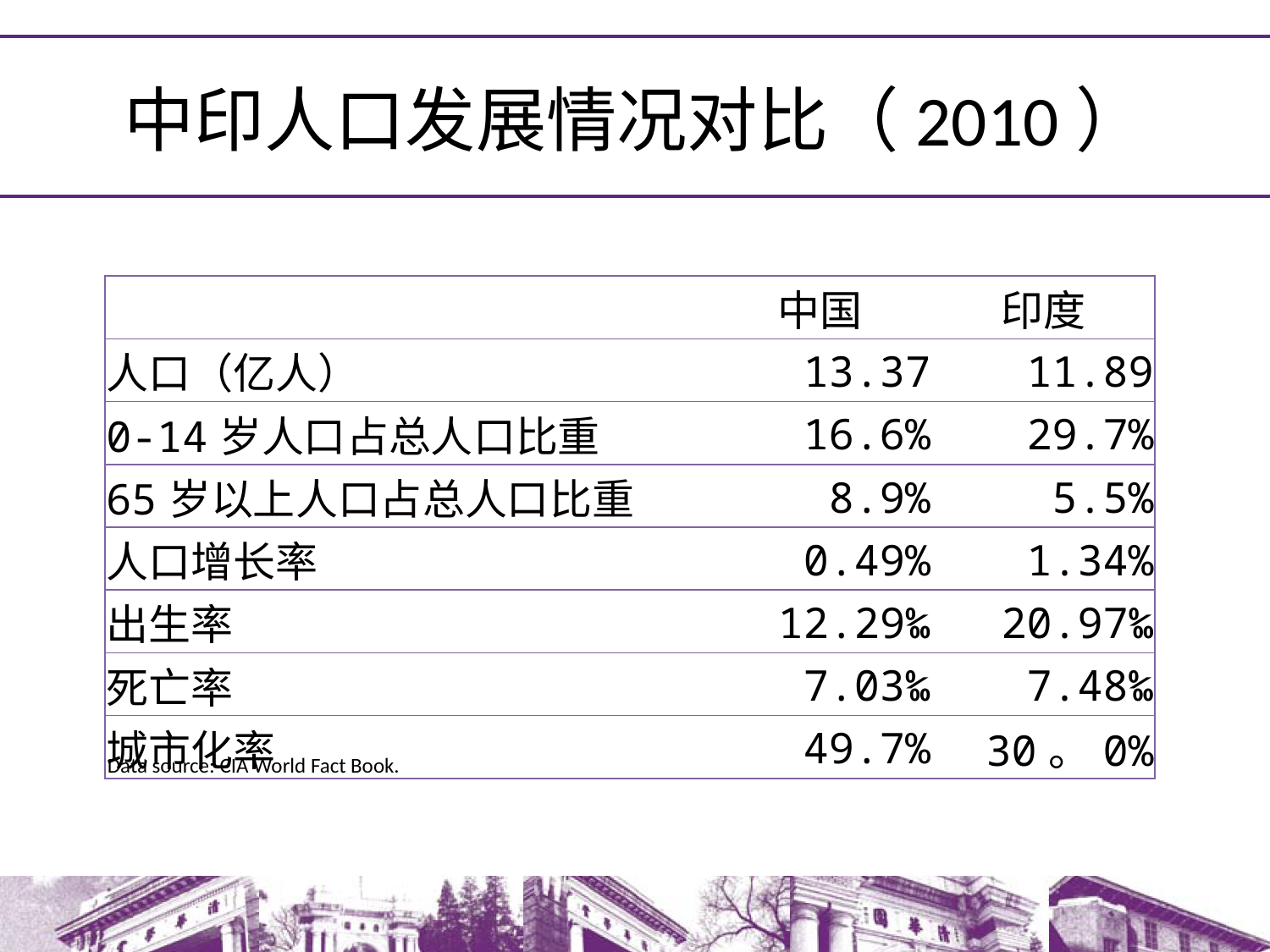

# 中印人口发展情况对比（2010）
|  | 中国 | 印度 |
| --- | --- | --- |
| 人口（亿人） | 13.37 | 11.89 |
| 0-14岁人口占总人口比重 | 16.6% | 29.7% |
| 65岁以上人口占总人口比重 | 8.9% | 5.5% |
| 人口增长率 | 0.49% | 1.34% |
| 出生率 | 12.29‰ | 20.97‰ |
| 死亡率 | 7.03‰ | 7.48‰ |
| 城市化率 | 49.7% | 30。0% |
Data source: CIA World Fact Book.